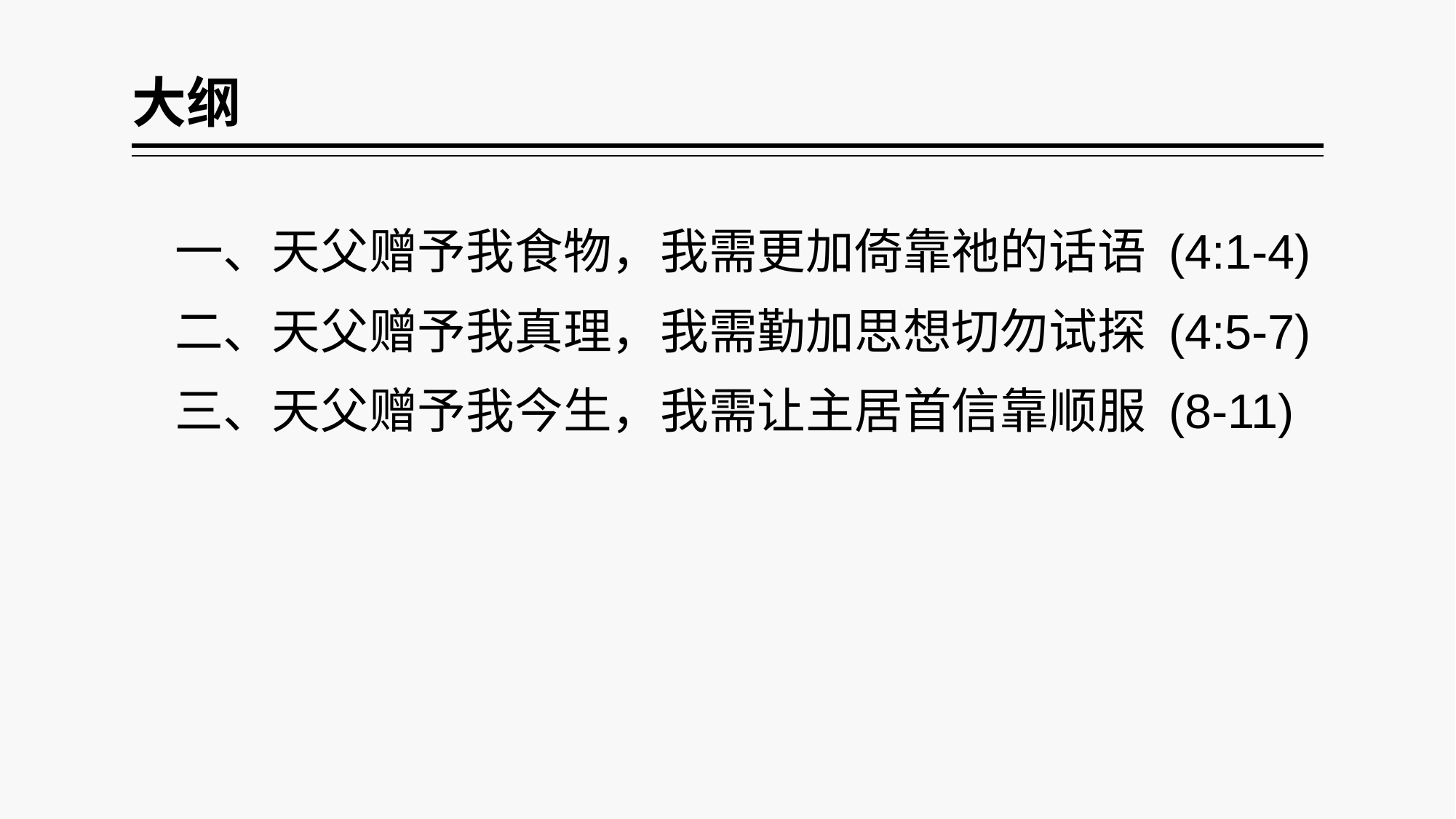

# 大纲
一、天父赠予我食物，我需更加倚靠祂的话语 (4:1-4)
二、天父赠予我真理，我需勤加思想切勿试探 (4:5-7)
三、天父赠予我今生，我需让主居首信靠顺服 (8-11)